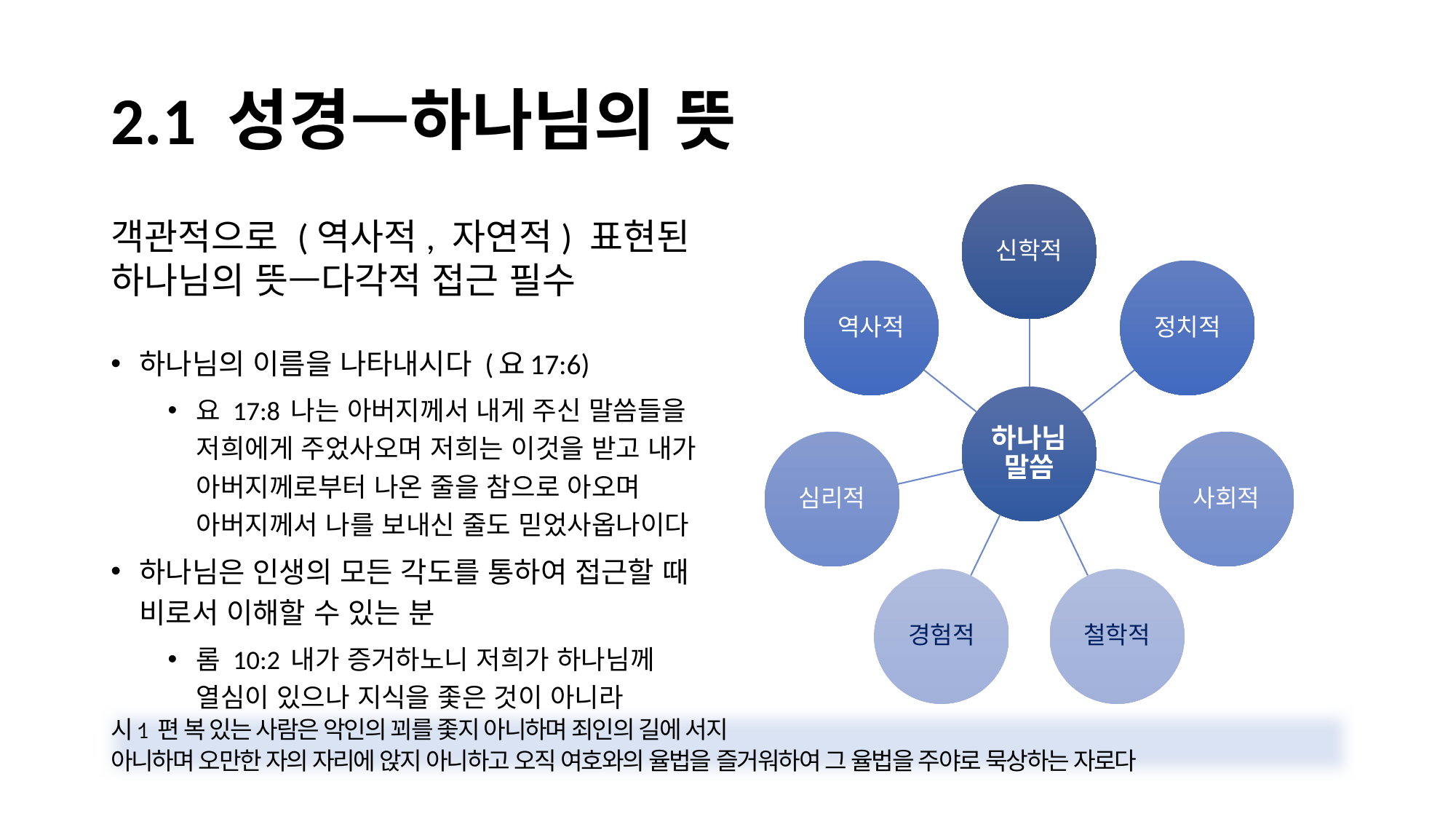

# 2.1 성경—하나님의 뜻
하나님말씀

신학적

정치적

사회적

철학적

경험적

심리적

역사적
객관적으로 (역사적, 자연적) 표현된 하나님의 뜻—다각적 접근 필수

하나님의 이름을 나타내시다 (요17:6)
요 17:8 나는 아버지께서 내게 주신 말씀들을 저희에게 주었사오며 저희는 이것을 받고 내가 아버지께로부터 나온 줄을 참으로 아오며 아버지께서 나를 보내신 줄도 믿었사옵나이다
하나님은 인생의 모든 각도를 통하여 접근할 때 비로서 이해할 수 있는 분
롬 10:2 내가 증거하노니 저희가 하나님께 열심이 있으나 지식을 좇은 것이 아니라
시1편 복 있는 사람은 악인의 꾀를 좇지 아니하며 죄인의 길에 서지
아니하며 오만한 자의 자리에 앉지 아니하고 오직 여호와의 율법을 즐거워하여 그 율법을 주야로 묵상하는 자로다